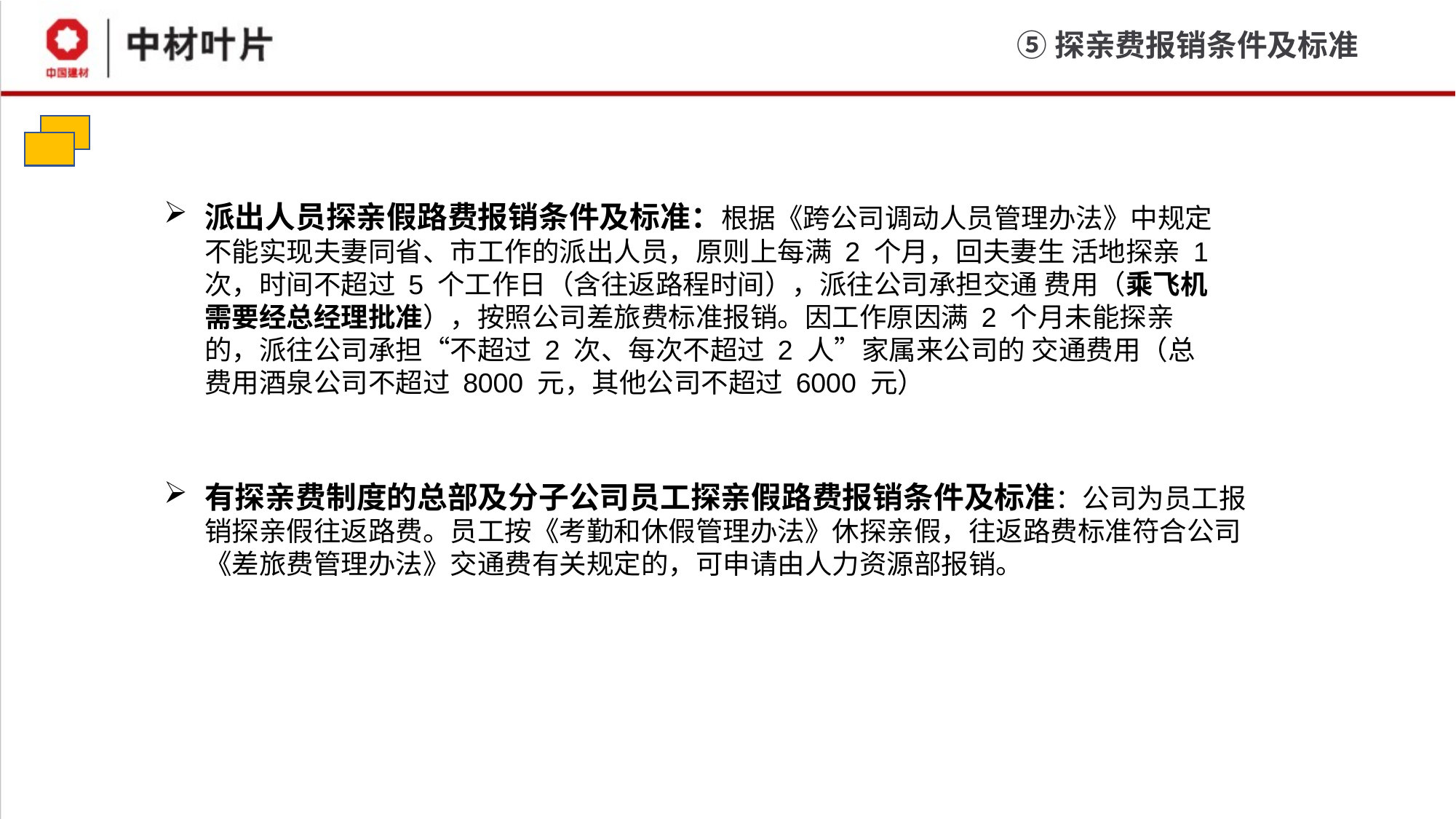

⑤探亲费报销条件及标准

派出人员探亲假路费报销条件及标准：根据《跨公司调动人员管理办法》中规定不能实现夫妻同省、市工作的派出人员，原则上每满 2 个月，回夫妻生 活地探亲 1 次，时间不超过 5 个工作日（含往返路程时间），派往公司承担交通 费用（乘飞机需要经总经理批准），按照公司差旅费标准报销。因工作原因满 2 个月未能探亲的，派往公司承担“不超过 2 次、每次不超过 2 人”家属来公司的 交通费用（总费用酒泉公司不超过 8000 元，其他公司不超过 6000 元）
有探亲费制度的总部及分子公司员工探亲假路费报销条件及标准：公司为员工报销探亲假往返路费。员工按《考勤和休假管理办法》休探亲假，往返路费标准符合公司《差旅费管理办法》交通费有关规定的，可申请由人力资源部报销。
65